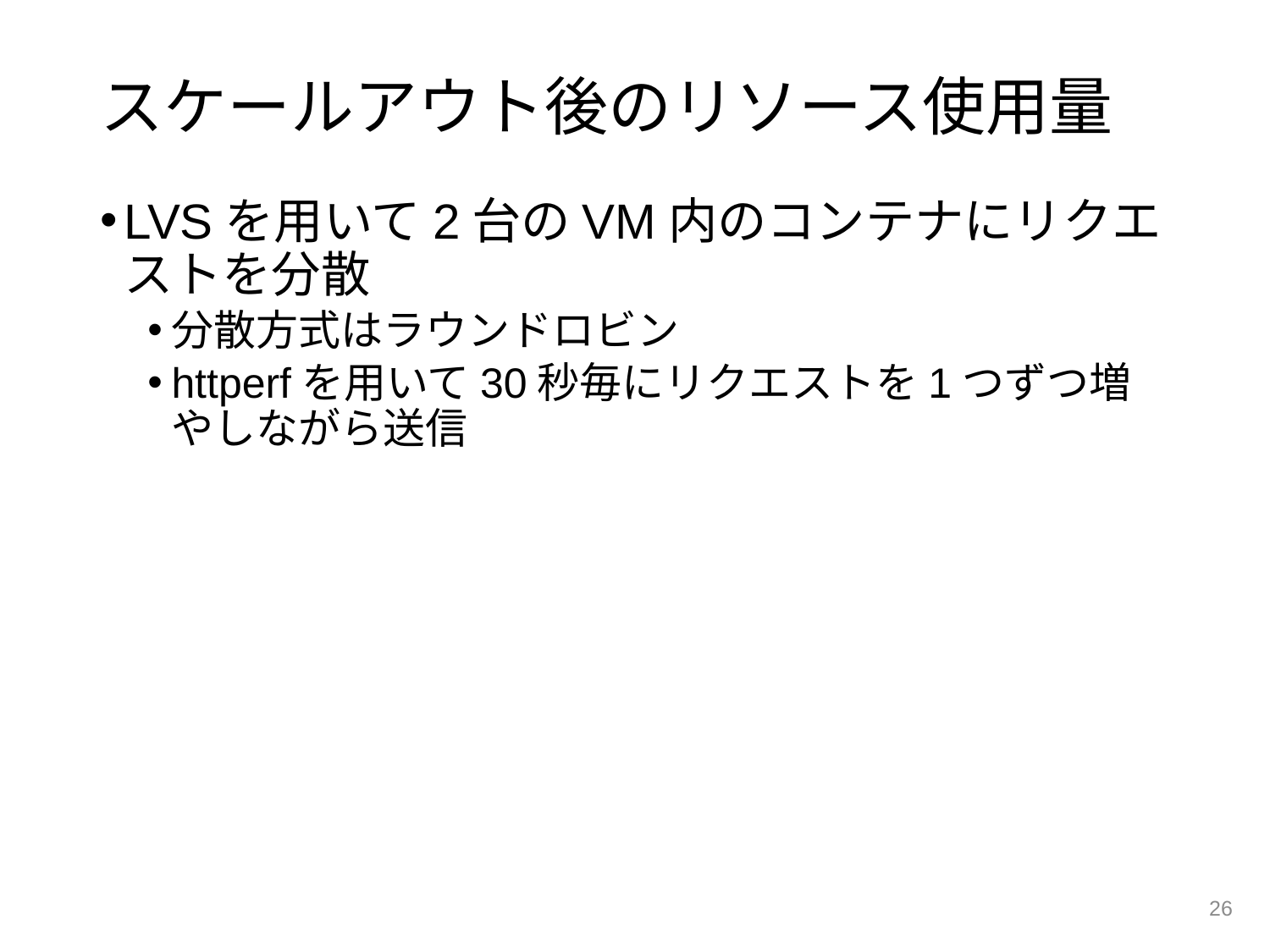

# スケールアウト後のリソース使用量
LVSを用いて2台のVM内のコンテナにリクエストを分散
分散方式はラウンドロビン
httperfを用いて30秒毎にリクエストを1つずつ増やしながら送信
26